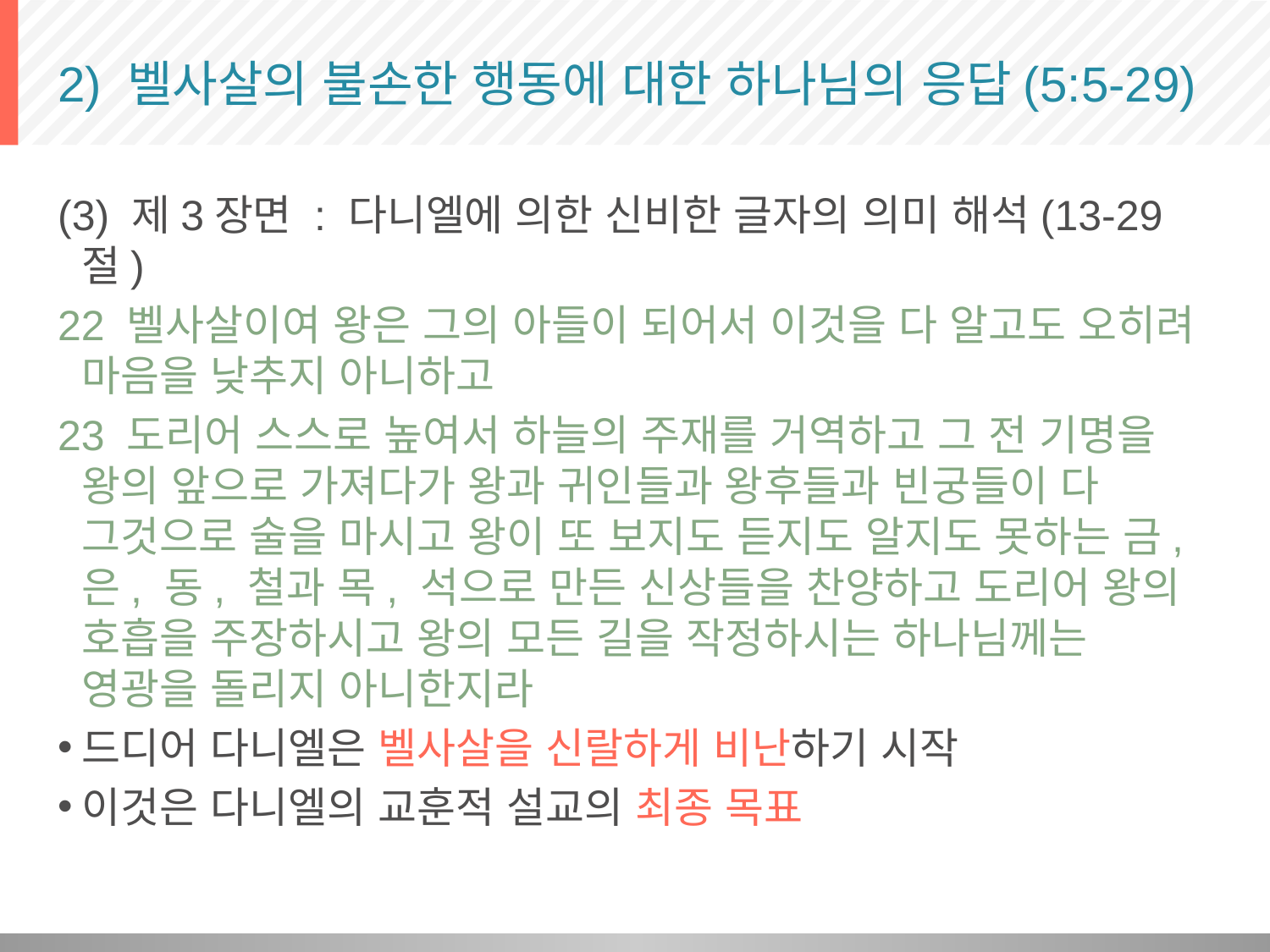

# 2) 벨사살의 불손한 행동에 대한 하나님의 응답(5:5-29)
(3) 제3장면 : 다니엘에 의한 신비한 글자의 의미 해석(13-29절)
22 벨사살이여 왕은 그의 아들이 되어서 이것을 다 알고도 오히려 마음을 낮추지 아니하고
23 도리어 스스로 높여서 하늘의 주재를 거역하고 그 전 기명을 왕의 앞으로 가져다가 왕과 귀인들과 왕후들과 빈궁들이 다 그것으로 술을 마시고 왕이 또 보지도 듣지도 알지도 못하는 금, 은, 동, 철과 목, 석으로 만든 신상들을 찬양하고 도리어 왕의 호흡을 주장하시고 왕의 모든 길을 작정하시는 하나님께는 영광을 돌리지 아니한지라
드디어 다니엘은 벨사살을 신랄하게 비난하기 시작
이것은 다니엘의 교훈적 설교의 최종 목표